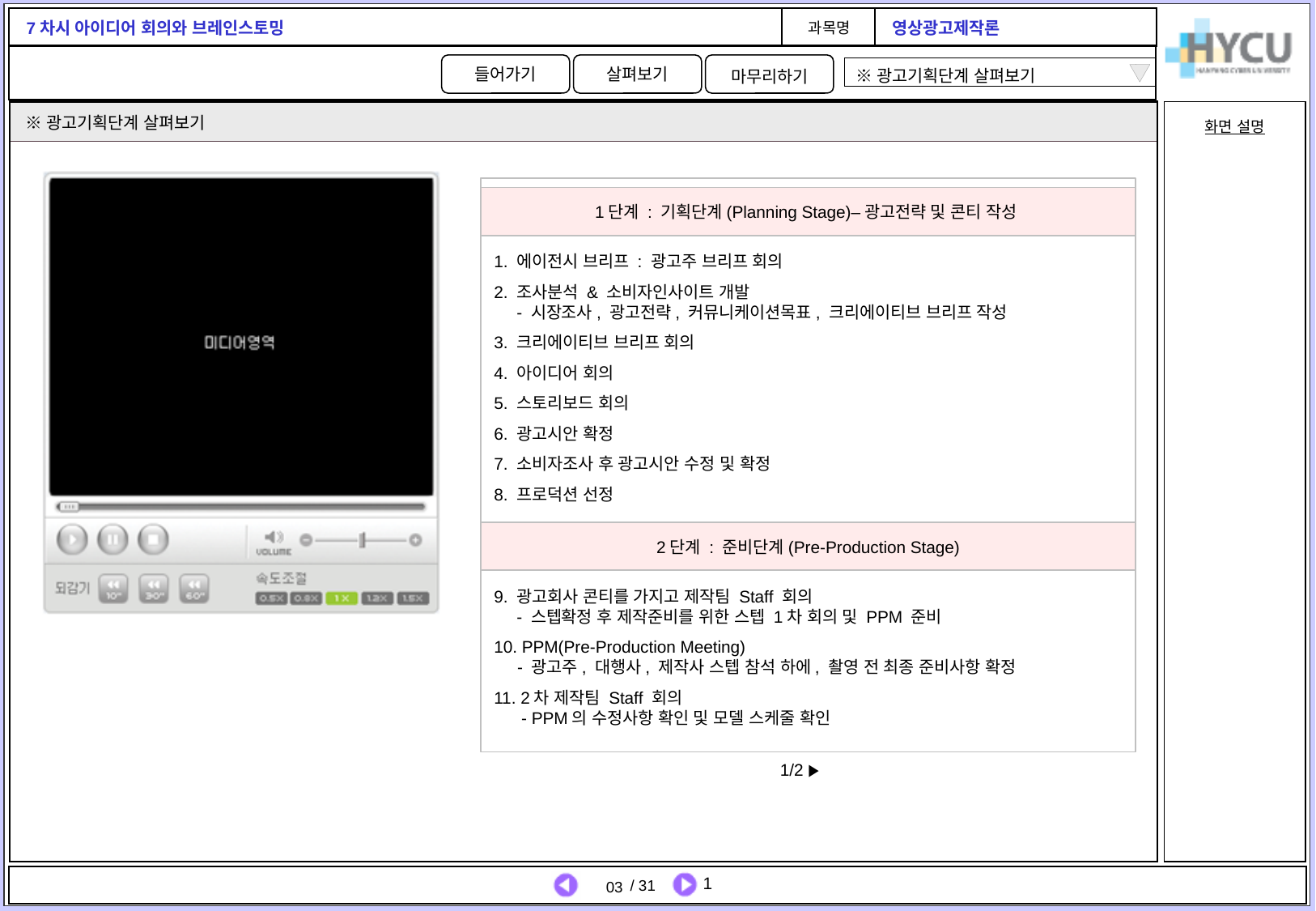

※광고기획단계 살펴보기
※광고기획단계 살펴보기

1단계 : 기획단계(Planning Stage)–광고전략 및 콘티 작성
1. 에이전시 브리프 : 광고주 브리프 회의
2. 조사분석 & 소비자인사이트 개발
    - 시장조사, 광고전략, 커뮤니케이션목표, 크리에이티브 브리프 작성
3. 크리에이티브 브리프 회의
4. 아이디어 회의
5. 스토리보드 회의
6. 광고시안 확정
7. 소비자조사 후 광고시안 수정 및 확정
8. 프로덕션 선정
2단계 : 준비단계(Pre-Production Stage)
9. 광고회사 콘티를 가지고 제작팀 Staff 회의
    - 스텝확정 후 제작준비를 위한 스텝 1차 회의 및 PPM 준비
10. PPM(Pre-Production Meeting)
     - 광고주, 대행사, 제작사 스텝 참석 하에, 촬영 전 최종 준비사항 확정
11. 2차 제작팀 Staff 회의
     - PPM의 수정사항 확인 및 모델 스케줄 확인
◀ 1/2 ▶
03